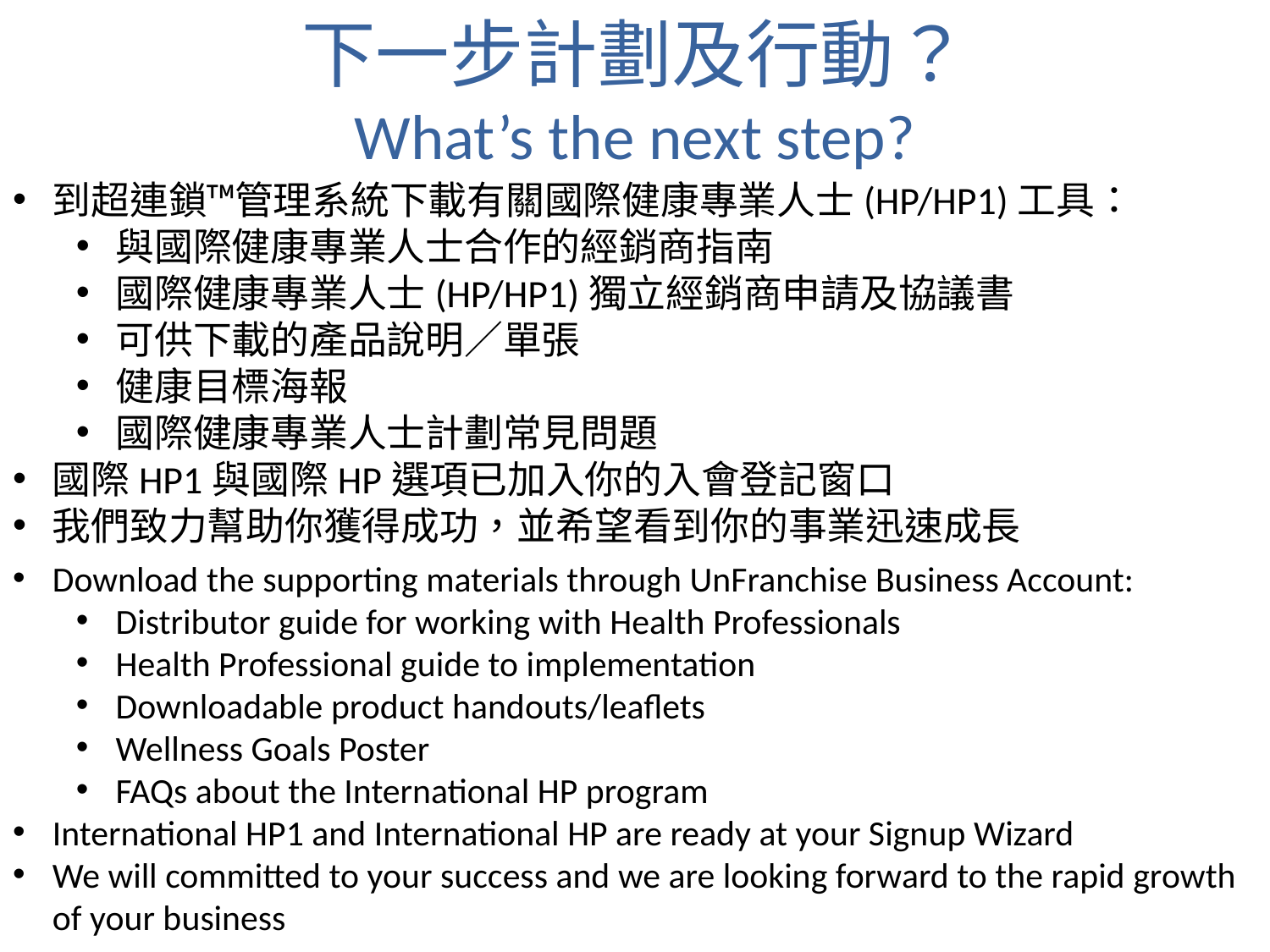

# 下一步計劃及行動？ What’s the next step?
到超連鎖™管理系統下載有關國際健康專業人士(HP/HP1)工具：
與國際健康專業人士合作的經銷商指南
國際健康專業人士(HP/HP1)獨立經銷商申請及協議書
可供下載的產品說明／單張
健康目標海報
國際健康專業人士計劃常見問題
國際HP1與國際HP選項已加入你的入會登記窗口
我們致力幫助你獲得成功，並希望看到你的事業迅速成長

Download the supporting materials through UnFranchise Business Account:
Distributor guide for working with Health Professionals
Health Professional guide to implementation
Downloadable product handouts/leaflets
Wellness Goals Poster
FAQs about the International HP program
International HP1 and International HP are ready at your Signup Wizard
We will committed to your success and we are looking forward to the rapid growth of your business